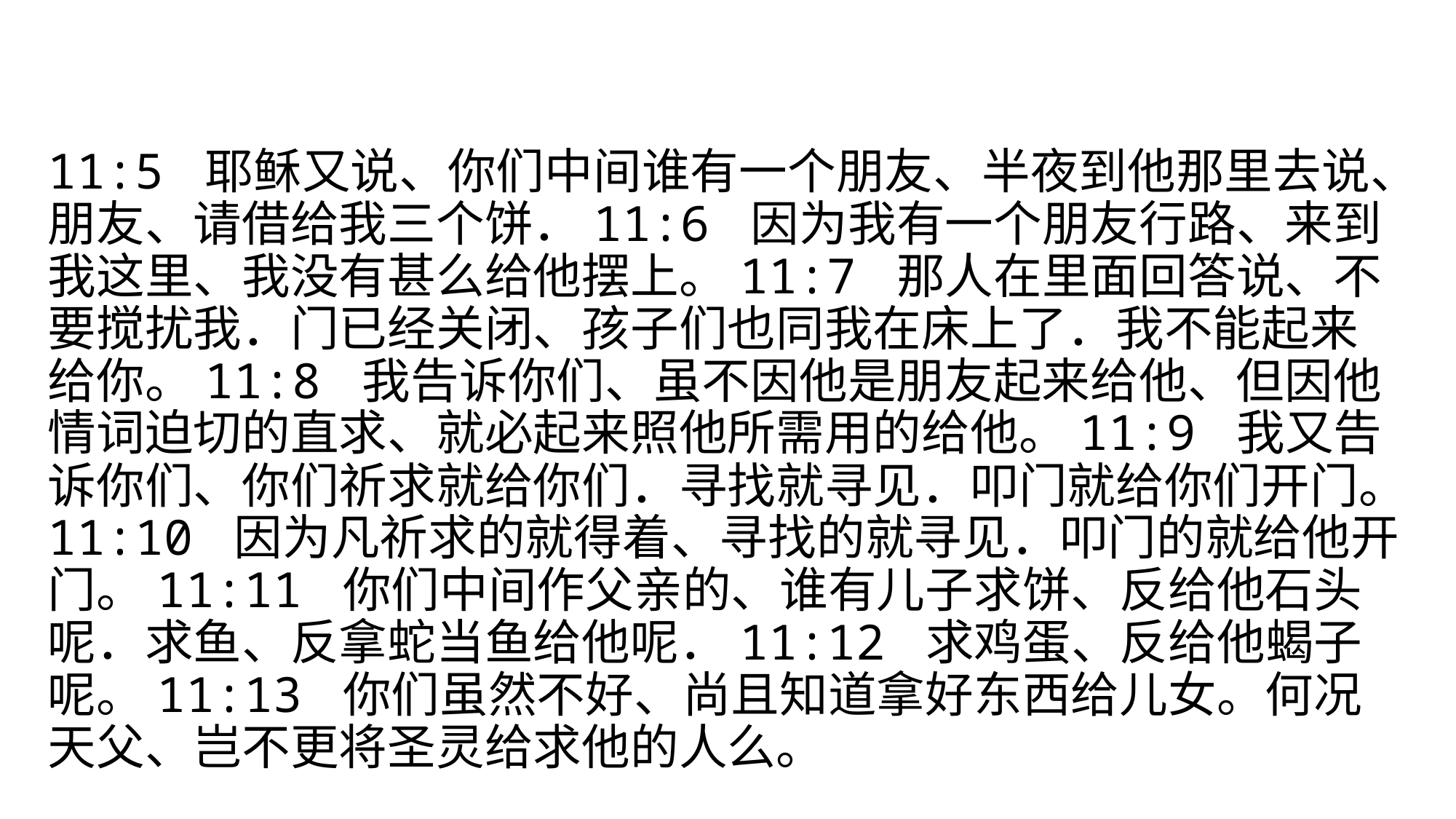

#
11:5 耶稣又说、你们中间谁有一个朋友、半夜到他那里去说、朋友、请借给我三个饼．11:6 因为我有一个朋友行路、来到我这里、我没有甚么给他摆上。11:7 那人在里面回答说、不要搅扰我．门已经关闭、孩子们也同我在床上了．我不能起来给你。11:8 我告诉你们、虽不因他是朋友起来给他、但因他情词迫切的直求、就必起来照他所需用的给他。11:9 我又告诉你们、你们祈求就给你们．寻找就寻见．叩门就给你们开门。11:10 因为凡祈求的就得着、寻找的就寻见．叩门的就给他开门。11:11 你们中间作父亲的、谁有儿子求饼、反给他石头呢．求鱼、反拿蛇当鱼给他呢．11:12 求鸡蛋、反给他蝎子呢。11:13 你们虽然不好、尚且知道拿好东西给儿女。何况天父、岂不更将圣灵给求他的人么。